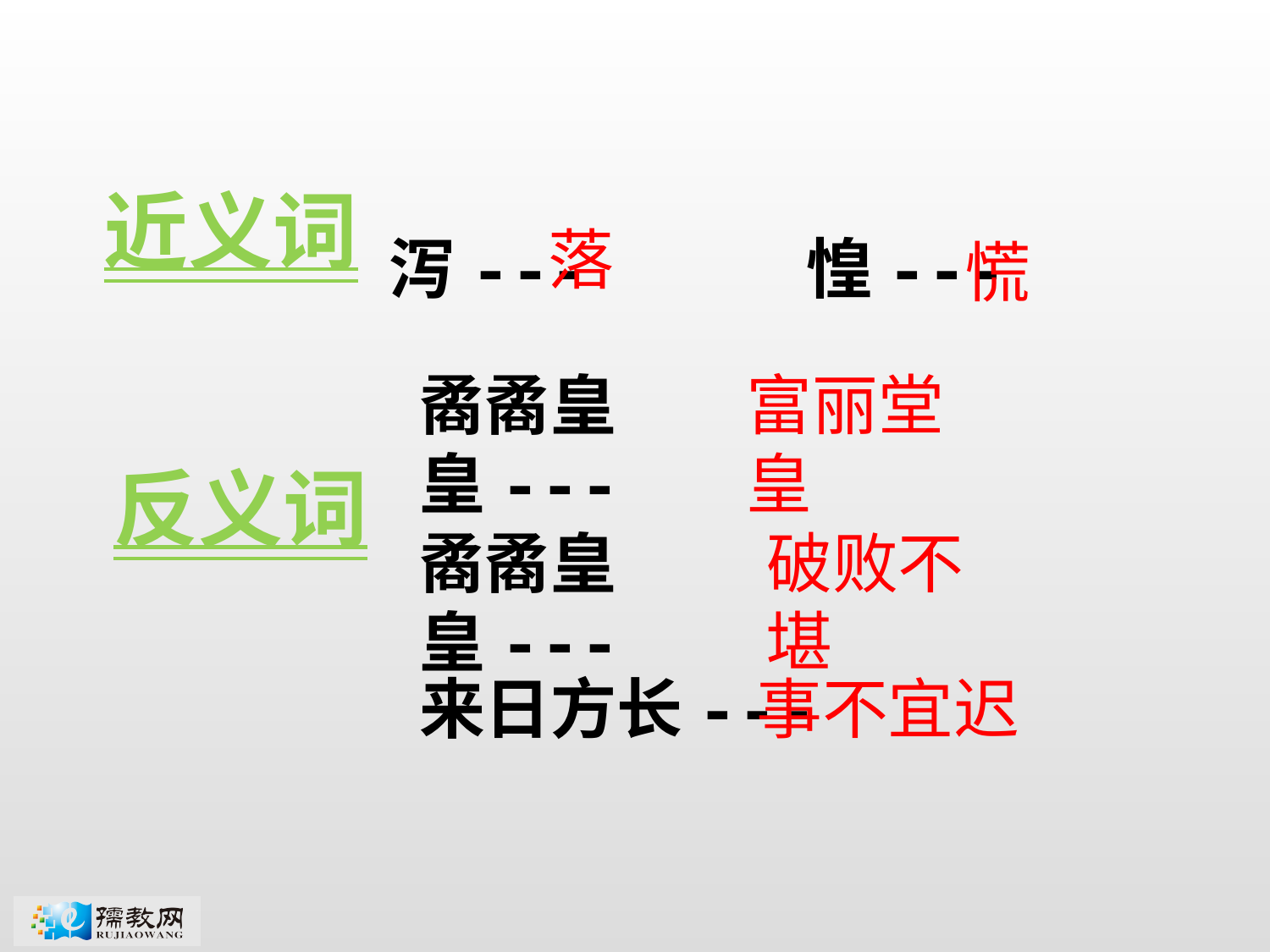

近义词
落
泻---
惶---
慌
矞矞皇皇---
富丽堂皇
反义词
矞矞皇皇---
破败不堪
来日方长---
事不宜迟